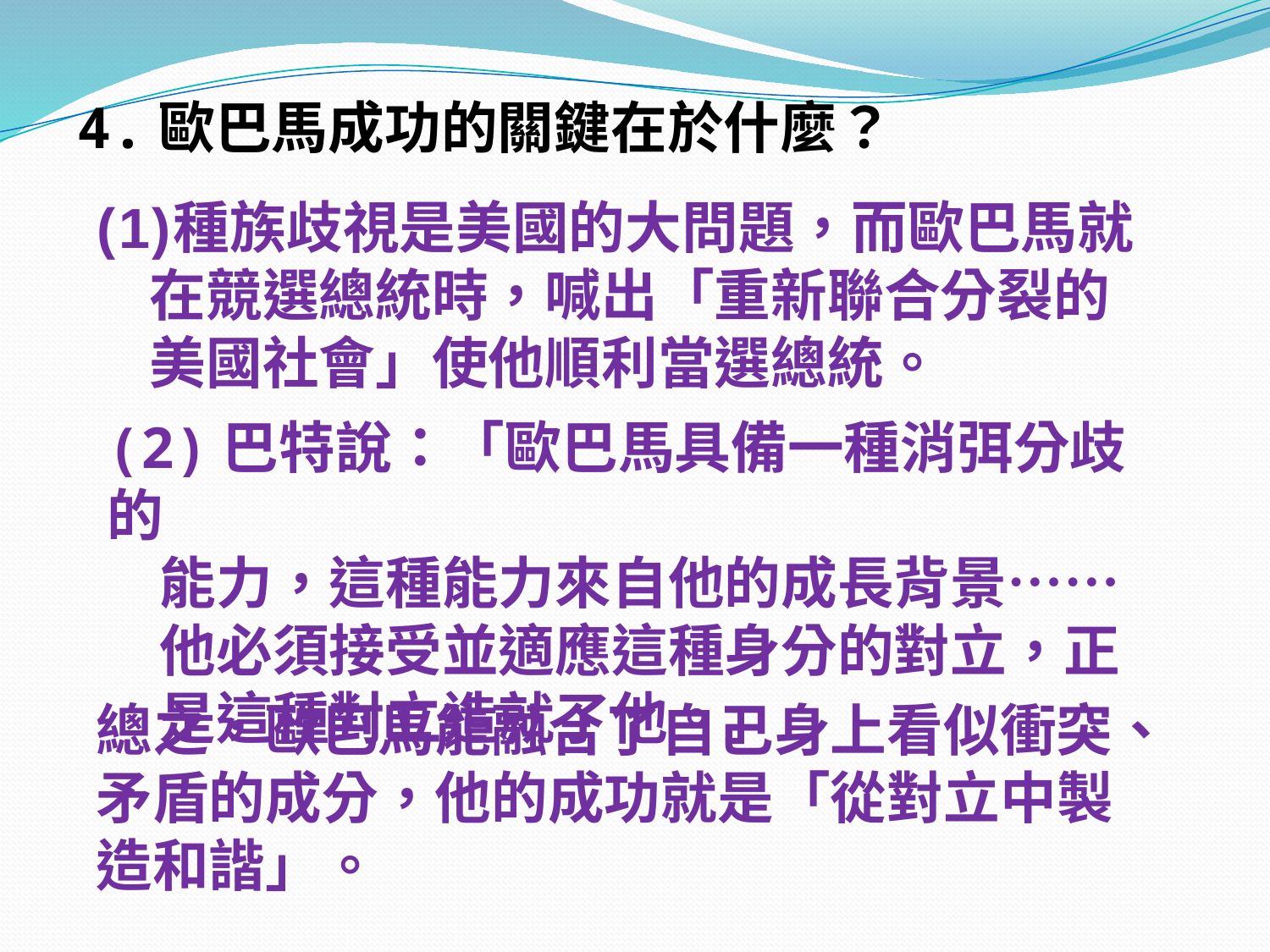

4.歐巴馬成功的關鍵在於什麼？
種族歧視是美國的大問題，而歐巴馬就
   在競選總統時，喊出「重新聯合分裂的
   美國社會」使他順利當選總統。
(2)巴特說：「歐巴馬具備一種消弭分歧的
   能力，這種能力來自他的成長背景……
   他必須接受並適應這種身分的對立，正
   是這種對立造就了他。」
總之，歐巴馬能融合了自己身上看似衝突、矛盾的成分，他的成功就是「從對立中製造和諧」。